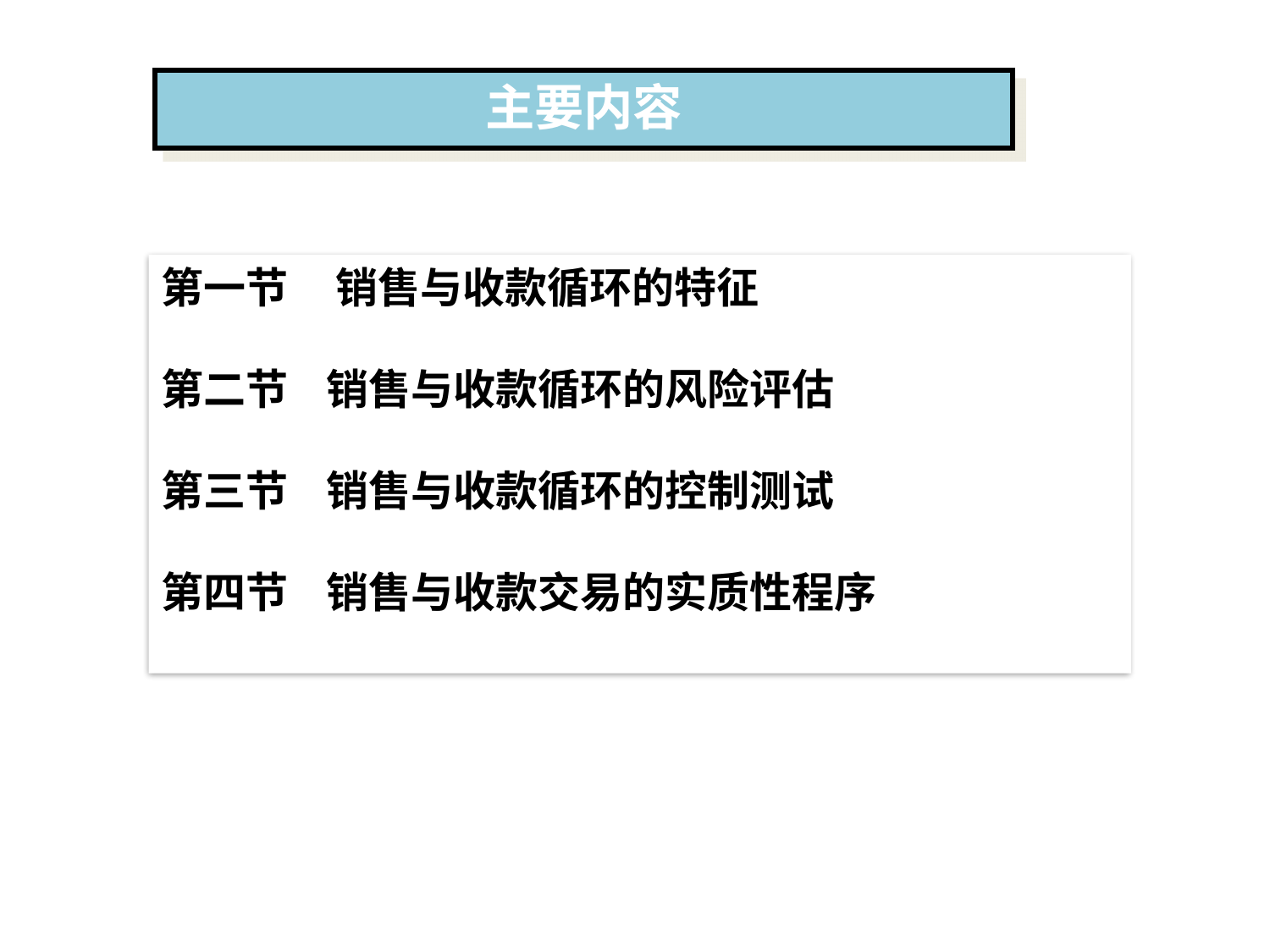

主要内容
第一节     销售与收款循环的特征

第二节    销售与收款循环的风险评估

第三节    销售与收款循环的控制测试

第四节    销售与收款交易的实质性程序